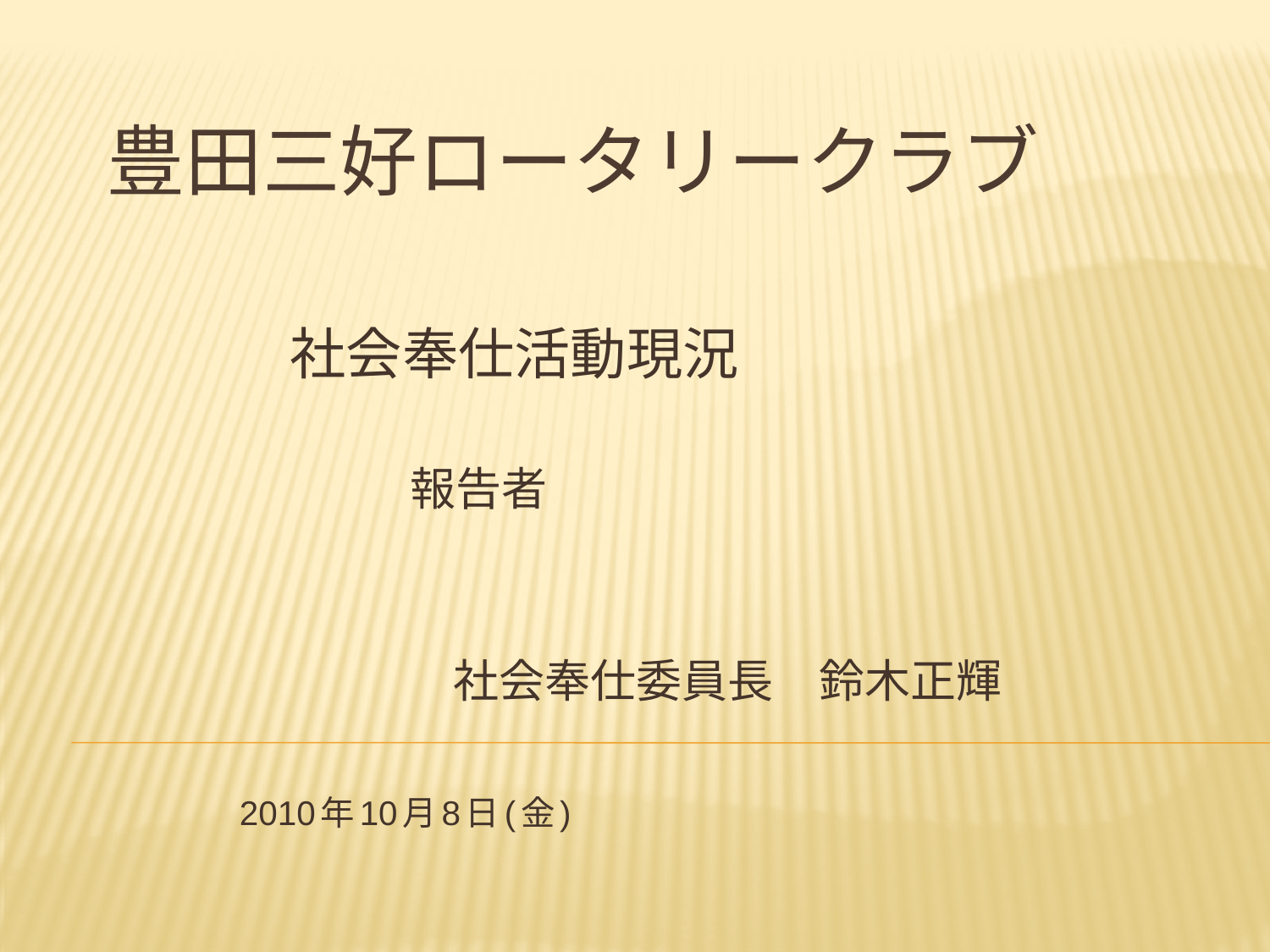

# 豊田三好ロータリークラブ
　社会奉仕活動現況

　　　　報告者

　社会奉仕委員長　鈴木正輝

2010年10月8日(金)